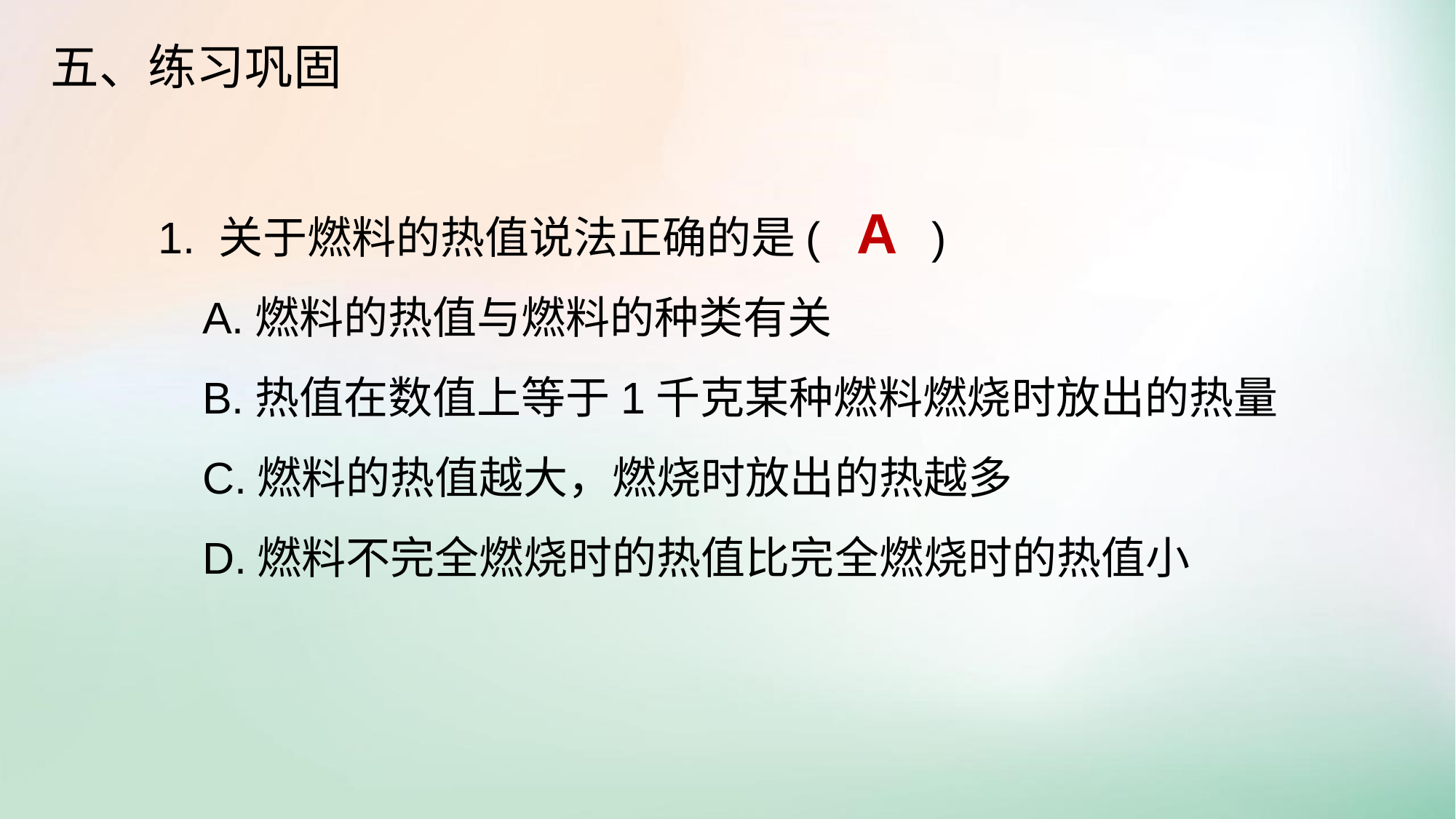

五、练习巩固
 1. 关于燃料的热值说法正确的是(         )
   A.燃料的热值与燃料的种类有关
   B.热值在数值上等于1千克某种燃料燃烧时放出的热量
   C.燃料的热值越大，燃烧时放出的热越多
   D.燃料不完全燃烧时的热值比完全燃烧时的热值小
A